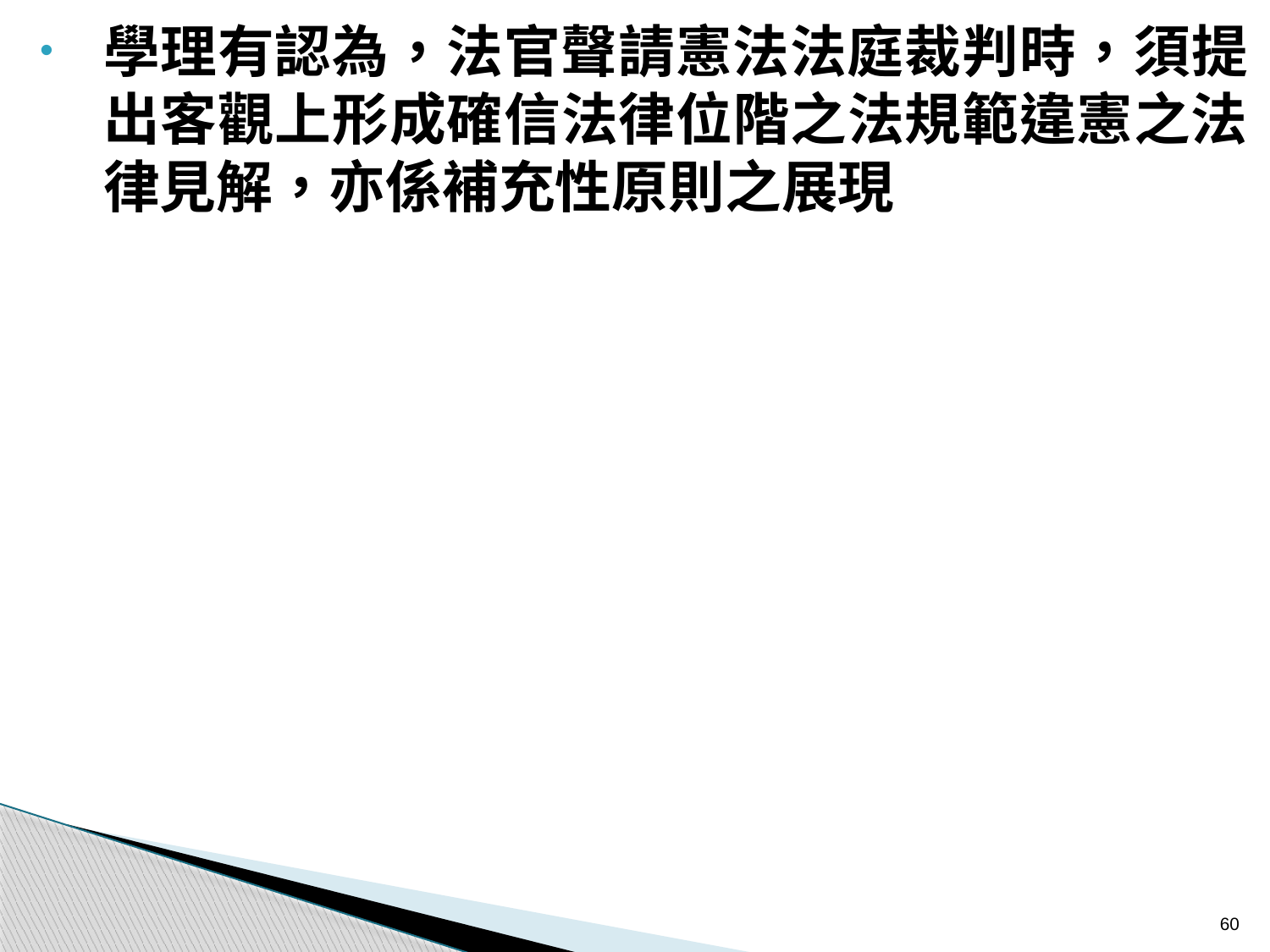

學理有認為，法官聲請憲法法庭裁判時，須提出客觀上形成確信法律位階之法規範違憲之法律見解，亦係補充性原則之展現
60